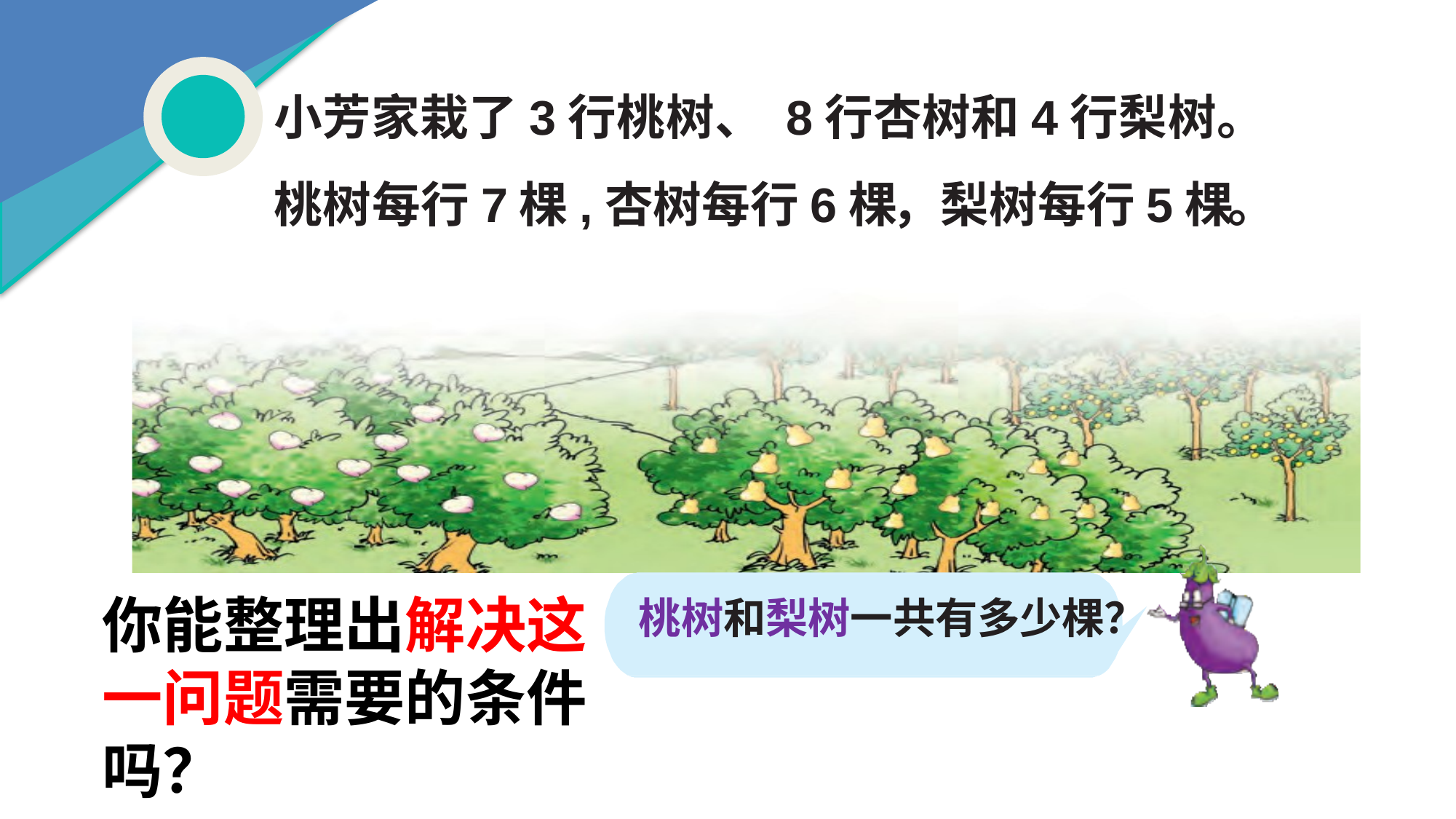

小芳家栽了3行桃树、 8行杏树和4行梨树。桃树每行7棵,杏树每行6棵，梨树每行5棵。

你能整理出解决这一问题需要的条件吗？
桃树和梨树一共有多少棵？